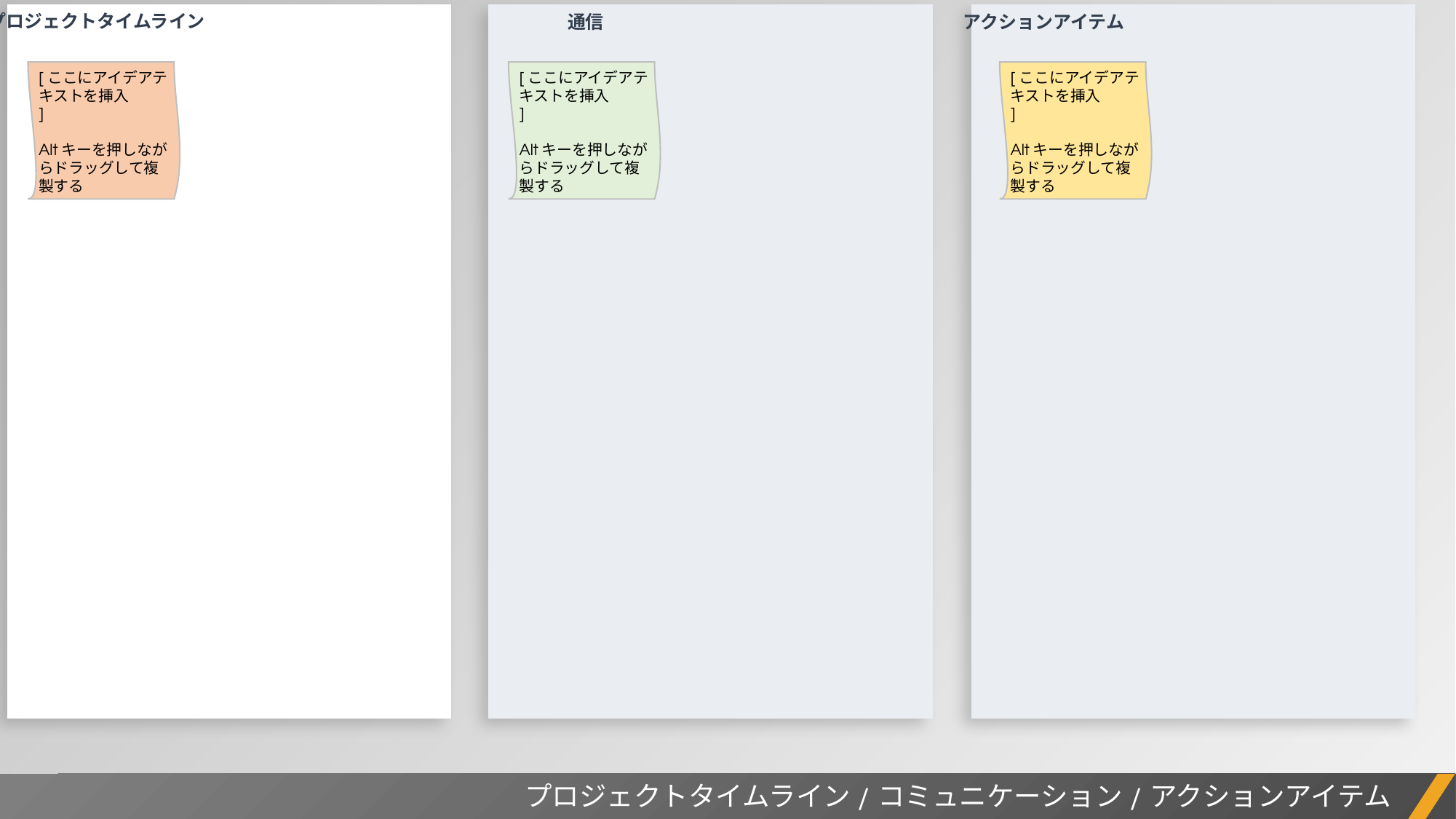

|  |
| --- |
|  |
| --- |
|  |
| --- |
プロジェクトタイムライン
通信
アクションアイテム

[ここにアイデアテキストを挿入
]

Altキーを押しながらドラッグして複製する

[ここにアイデアテキストを挿入
]

Altキーを押しながらドラッグして複製する

[ここにアイデアテキストを挿入
]

Altキーを押しながらドラッグして複製する
プロジェクトタイムライン/コミュニケーション/アクションアイテム
プロジェクトレポート